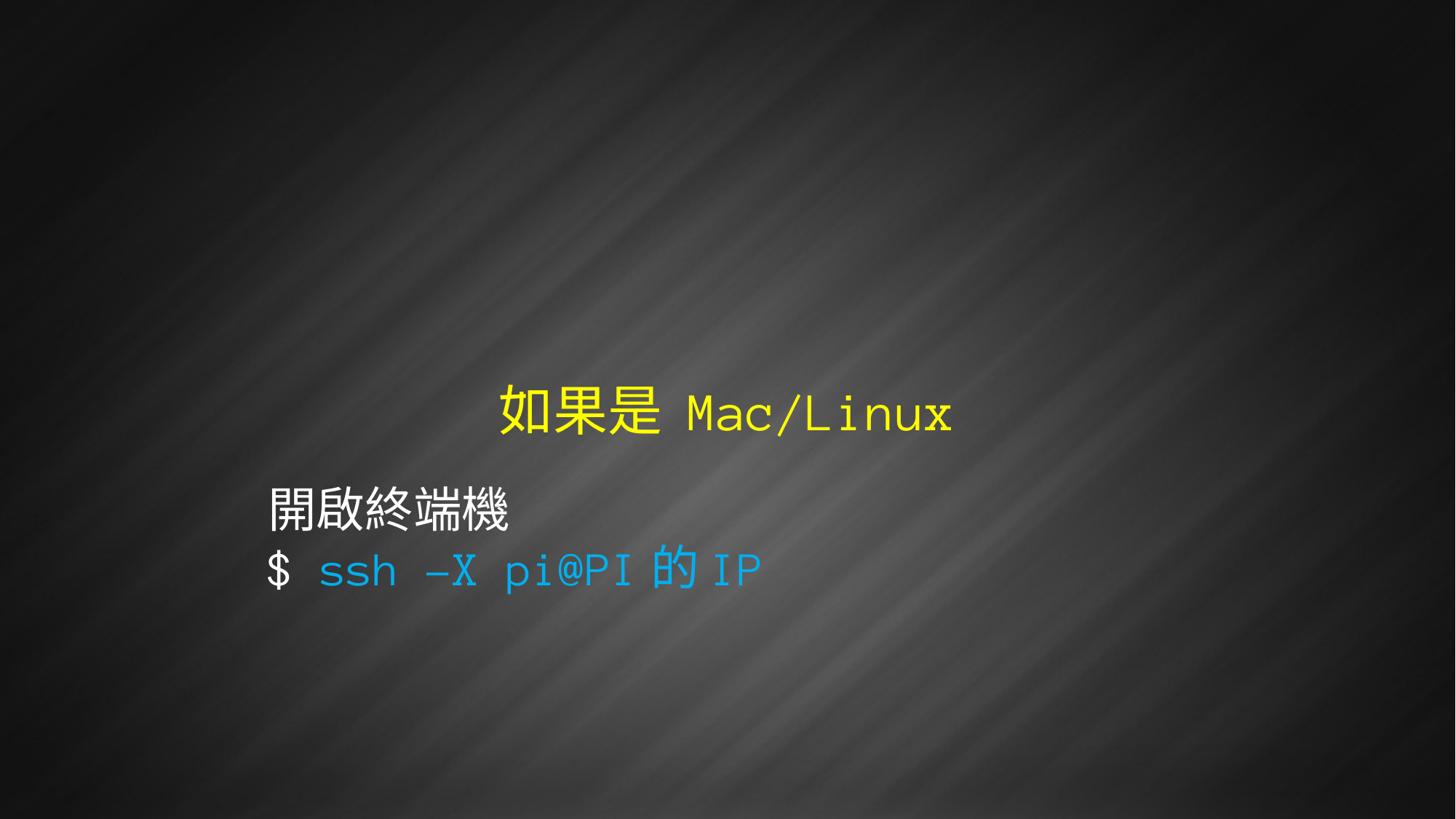

如果是 Mac/Linux
開啟終端機
$ ssh -X pi@PI的IP